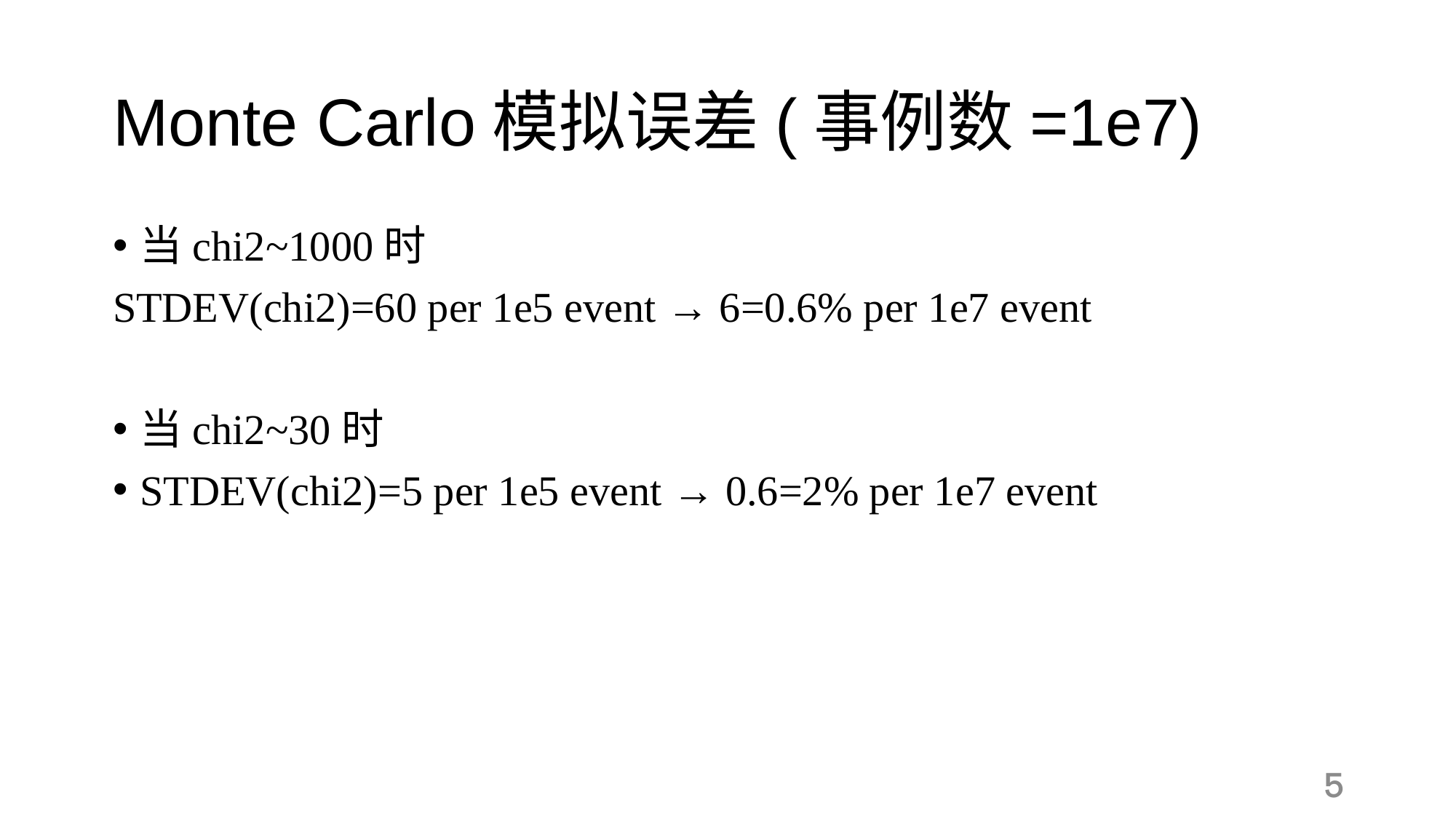

# Monte Carlo模拟误差(事例数=1e7)
当chi2~1000时
STDEV(chi2)=60 per 1e5 event → 6=0.6% per 1e7 event

当chi2~30时
STDEV(chi2)=5 per 1e5 event → 0.6=2% per 1e7 event
5